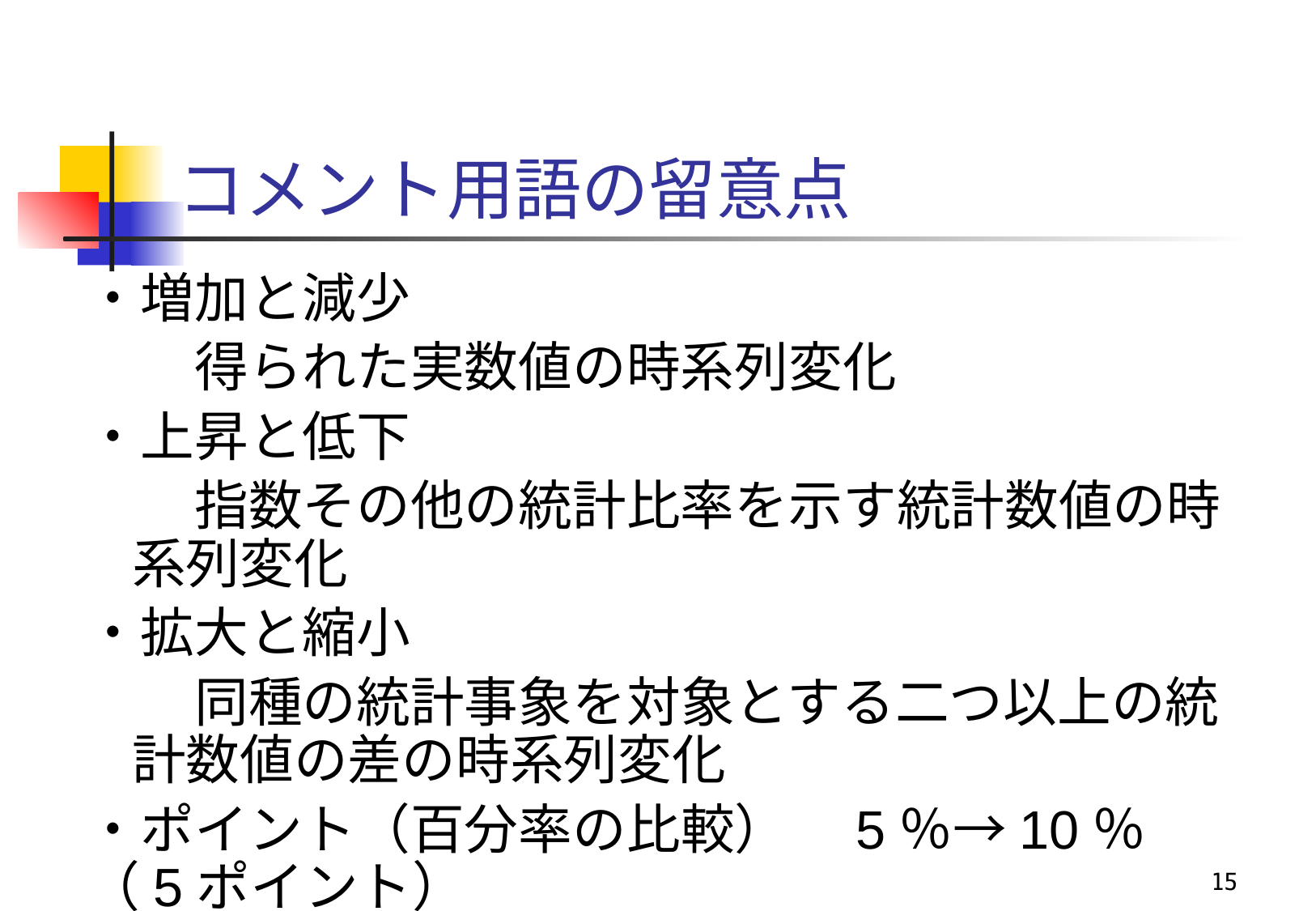

# コメント用語の留意点
・増加と減少
　　得られた実数値の時系列変化
・上昇と低下
　　指数その他の統計比率を示す統計数値の時系列変化
・拡大と縮小
　　同種の統計事象を対象とする二つ以上の統計数値の差の時系列変化
・ポイント（百分率の比較）　5％→10％（5ポイント）
15